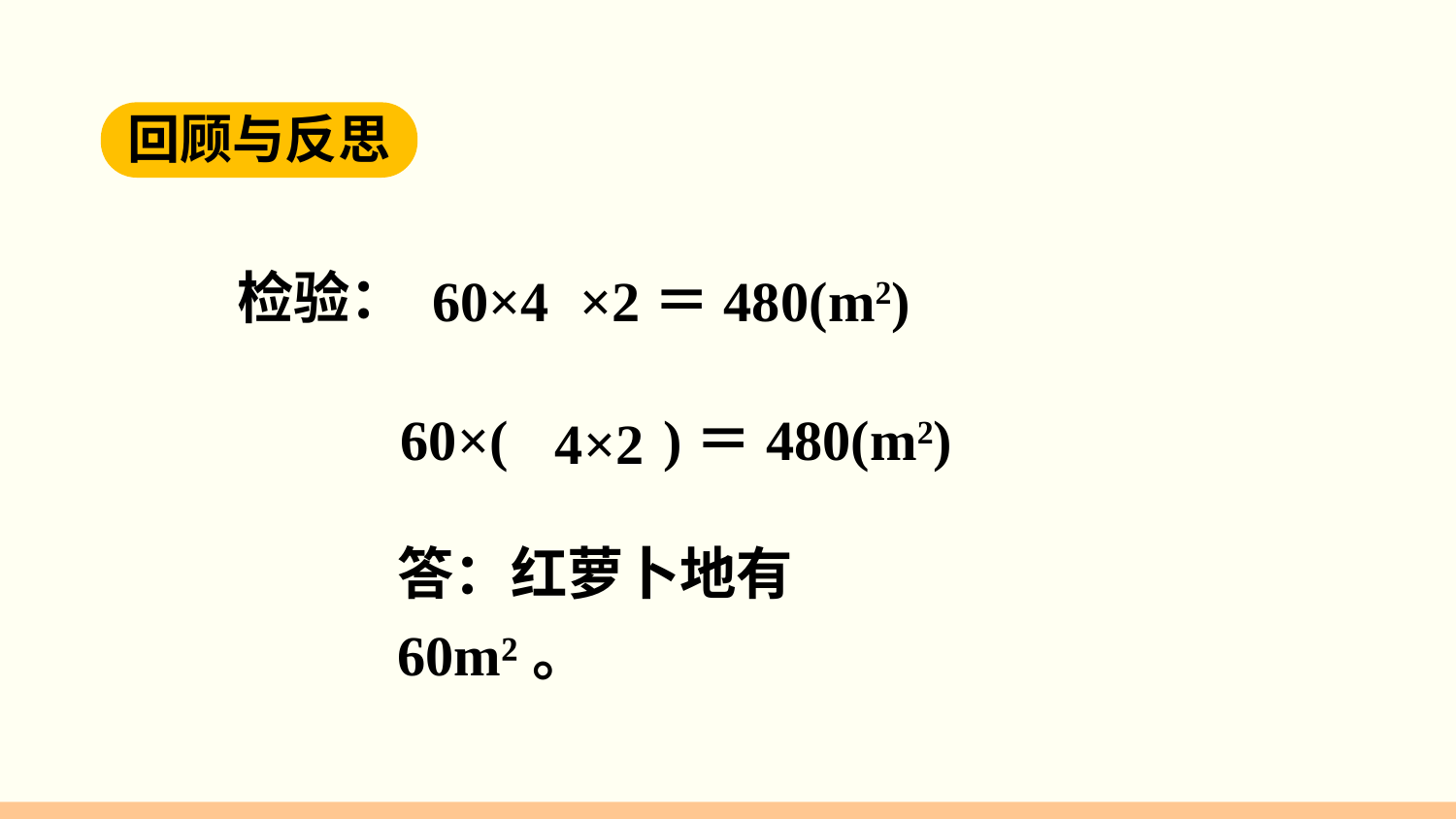

回顾与反思
检验：
60×4
 ×2＝480(m2)
60×(           )＝480(m2)
4×2
答：红萝卜地有60m²。